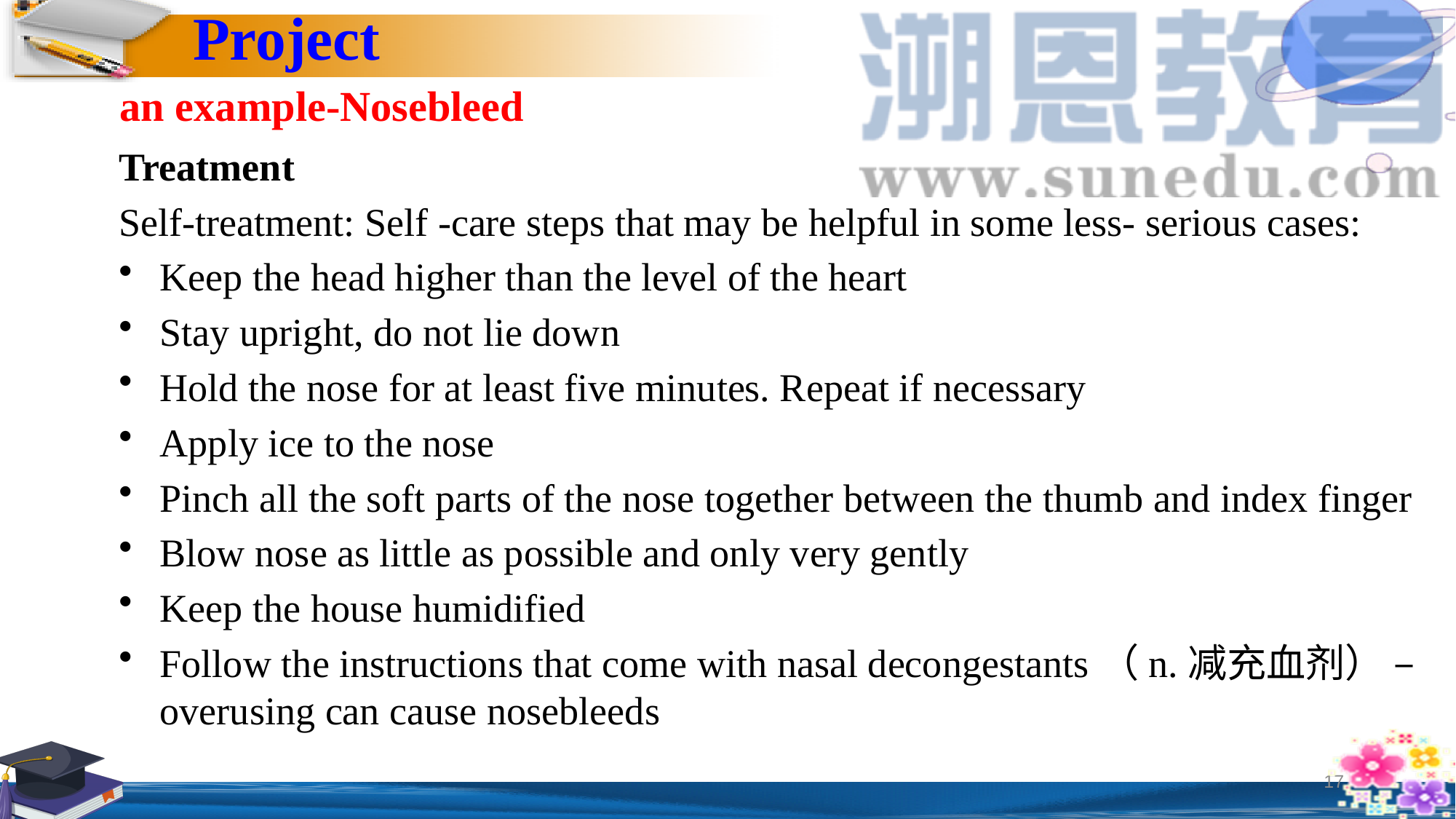

Project
an example-Nosebleed
Treatment
Self-treatment: Self -care steps that may be helpful in some less- serious cases:
Keep the head higher than the level of the heart
Stay upright, do not lie down
Hold the nose for at least five minutes. Repeat if necessary
Apply ice to the nose
Pinch all the soft parts of the nose together between the thumb and index finger
Blow nose as little as possible and only very gently
Keep the house humidified
Follow the instructions that come with nasal decongestants（n.减充血剂） – overusing can cause nosebleeds